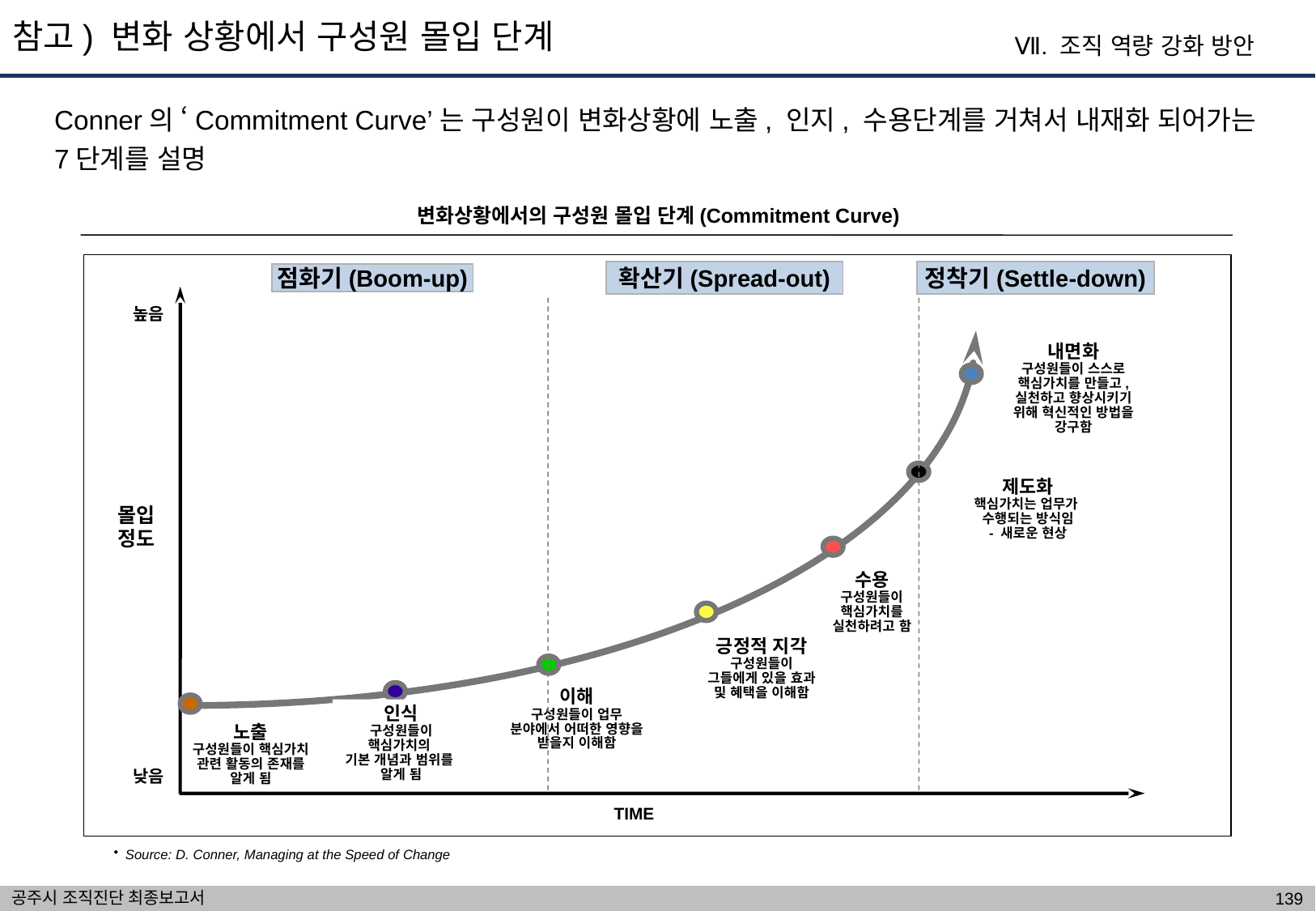

참고) 변화 상황에서 구성원 몰입 단계
Ⅶ. 조직 역량 강화 방안
Conner의 ‘Commitment Curve’는 구성원이 변화상황에 노출, 인지, 수용단계를 거쳐서 내재화 되어가는 7단계를 설명
변화상황에서의 구성원 몰입 단계(Commitment Curve)

확산기(Spread-out)
정착기(Settle-down)
점화기(Boom-up)

높음

내면화
구성원들이 스스로 핵심가치를 만들고, 실천하고 향상시키기 위해 혁신적인 방법을 강구함

제도화
핵심가치는 업무가
수행되는 방식임
- 새로운 현상
몰입
정도

수용
구성원들이 핵심가치를 실천하려고 함

긍정적 지각
구성원들이 그들에게 있을 효과 및 혜택을 이해함

이해
구성원들이 업무 분야에서 어떠한 영향을 받을지 이해함

인식
구성원들이 핵심가치의
기본 개념과 범위를
알게 됨
노출
구성원들이 핵심가치 관련 활동의 존재를 알게 됨
낮음

TIME
Source: D. Conner, Managing at the Speed of Change